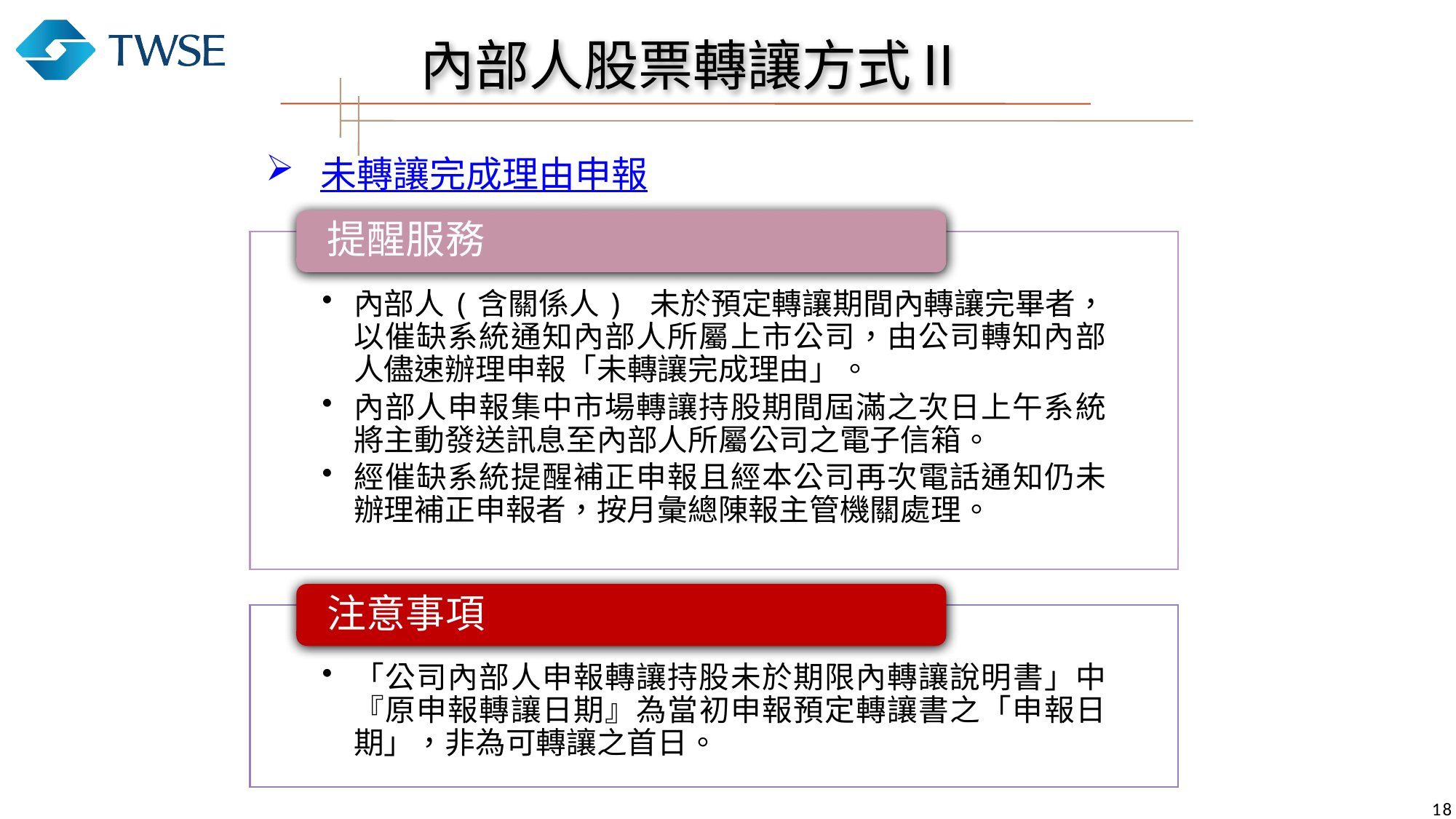

#
內部人股票轉讓方式Ⅱ
未轉讓完成理由申報
內部人(含關係人) 未於預定轉讓期間內轉讓完畢者，以催缺系統通知內部人所屬上市公司，由公司轉知內部人儘速辦理申報「未轉讓完成理由」。
內部人申報集中市場轉讓持股期間屆滿之次日上午系統將主動發送訊息至內部人所屬公司之電子信箱。
經催缺系統提醒補正申報且經本公司再次電話通知仍未辦理補正申報者，按月彙總陳報主管機關處理。
提醒服務
「公司內部人申報轉讓持股未於期限內轉讓說明書」中『原申報轉讓日期』為當初申報預定轉讓書之「申報日期」，非為可轉讓之首日。
注意事項

18